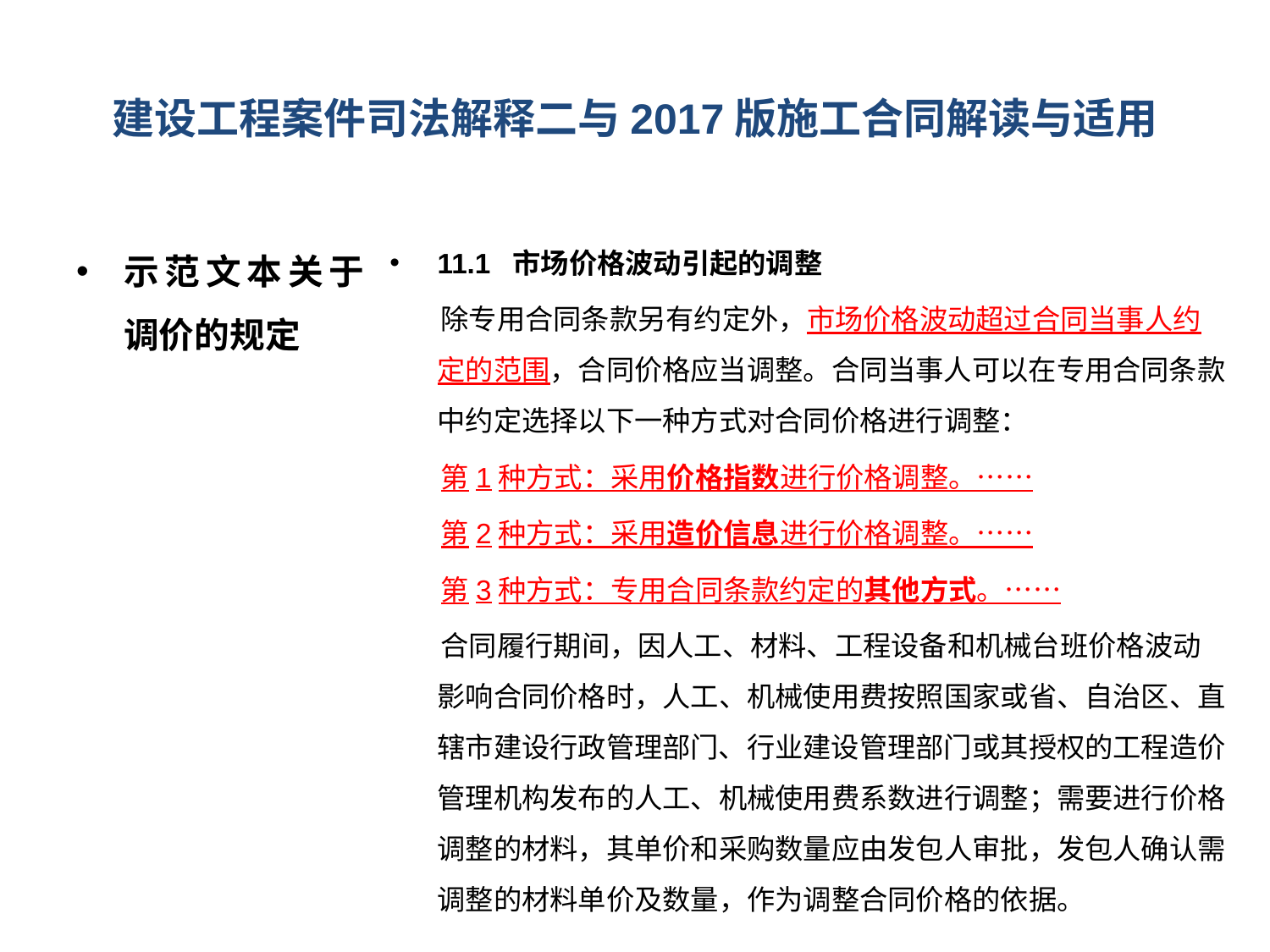

# 建设工程案件司法解释二与2017版施工合同解读与适用
示范文本关于调价的规定

11.1  市场价格波动引起的调整
       除专用合同条款另有约定外，市场价格波动超过合同当事人约定的范围，合同价格应当调整。合同当事人可以在专用合同条款中约定选择以下一种方式对合同价格进行调整：
       第1种方式：采用价格指数进行价格调整。……
       第2种方式：采用造价信息进行价格调整。……
       第3种方式：专用合同条款约定的其他方式。……
       合同履行期间，因人工、材料、工程设备和机械台班价格波动影响合同价格时，人工、机械使用费按照国家或省、自治区、直辖市建设行政管理部门、行业建设管理部门或其授权的工程造价管理机构发布的人工、机械使用费系数进行调整；需要进行价格调整的材料，其单价和采购数量应由发包人审批，发包人确认需调整的材料单价及数量，作为调整合同价格的依据。
42